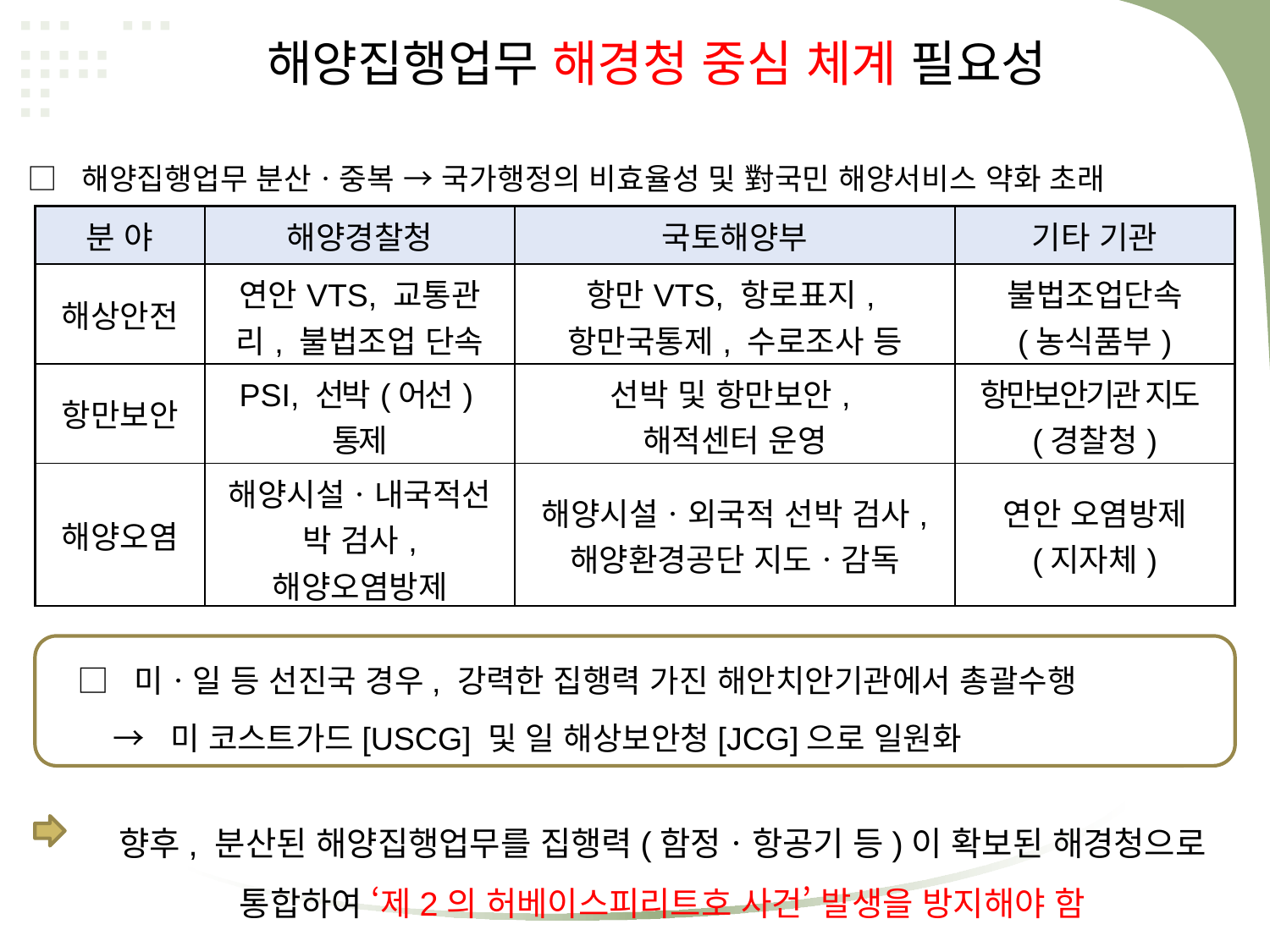

해양집행업무 해경청 중심 체계 필요성
□  해양집행업무 분산ㆍ중복 → 국가행정의 비효율성 및 對국민 해양서비스 약화 초래
| 분 야 | 해양경찰청 | 국토해양부 | 기타 기관 |
| --- | --- | --- | --- |
| 해상안전 | 연안VTS, 교통관리, 불법조업 단속 | 항만VTS, 항로표지, 항만국통제, 수로조사 등 | 불법조업단속 (농식품부) |
| 항만보안 | PSI, 선박(어선)통제 | 선박 및 항만보안, 해적센터 운영 | 항만보안기관 지도(경찰청) |
| 해양오염 | 해양시설ㆍ내국적선박 검사, 해양오염방제 | 해양시설ㆍ외국적 선박 검사, 해양환경공단 지도ㆍ감독 | 연안 오염방제 (지자체) |

□  미ㆍ일 등 선진국 경우, 강력한 집행력 가진 해안치안기관에서 총괄수행
    →  미 코스트가드[USCG] 및 일 해상보안청[JCG]으로 일원화
향후, 분산된 해양집행업무를 집행력(함정ㆍ항공기 등)이 확보된 해경청으로 통합하여 ‘제2의 허베이스피리트호 사건’ 발생을 방지해야 함